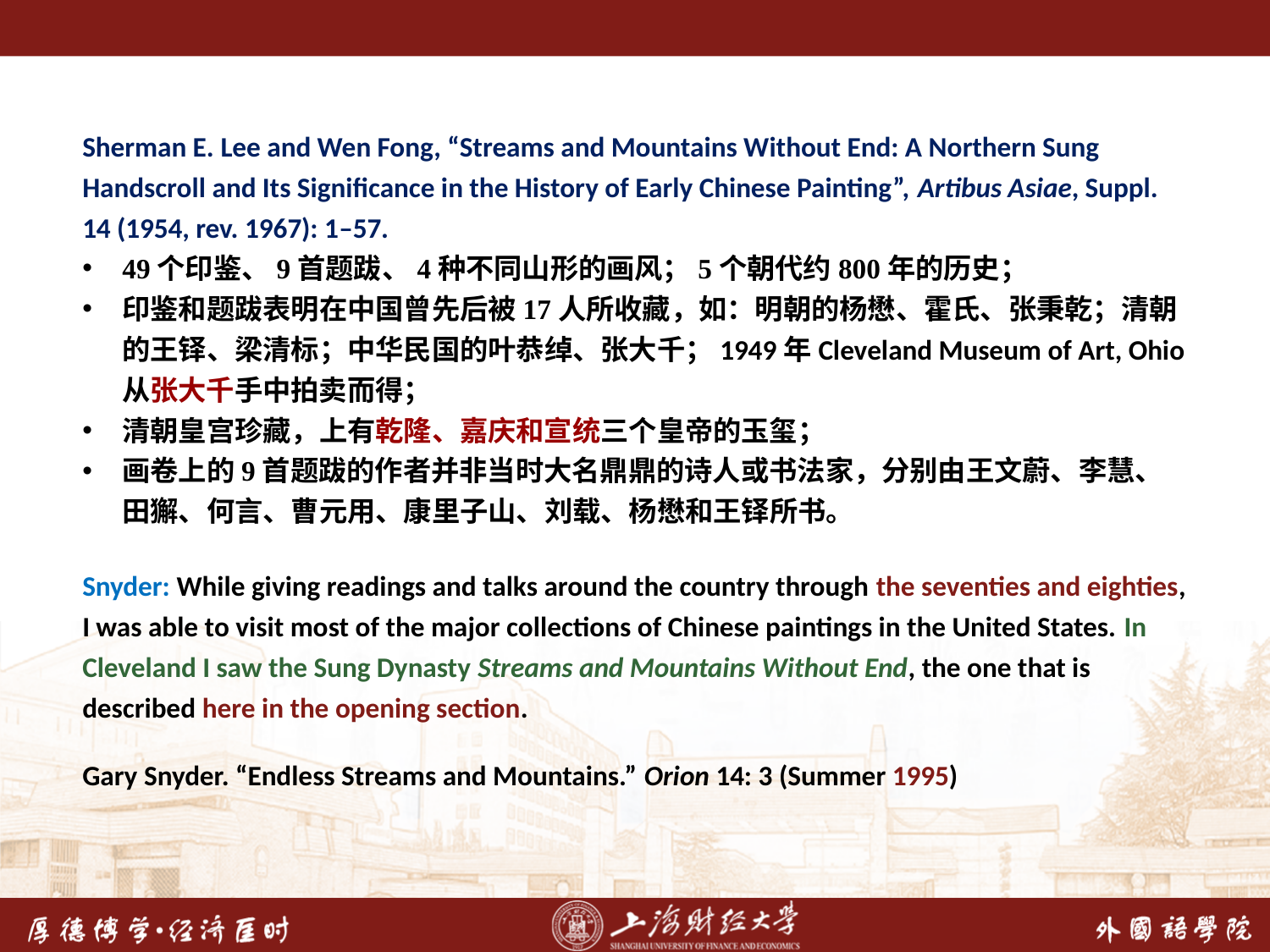

Sherman E. Lee and Wen Fong, “Streams and Mountains Without End: A Northern Sung Handscroll and Its Significance in the History of Early Chinese Painting”, Artibus Asiae, Suppl. 14 (1954, rev. 1967): 1–57.
49个印鉴、9首题跋、4种不同山形的画风；5个朝代约800年的历史；
印鉴和题跋表明在中国曾先后被17人所收藏，如：明朝的杨懋、霍氏、张秉乾；清朝的王铎、梁清标；中华民国的叶恭绰、张大千；1949年Cleveland Museum of Art, Ohio从张大千手中拍卖而得；
清朝皇宫珍藏，上有乾隆、嘉庆和宣统三个皇帝的玉玺；
画卷上的9首题跋的作者并非当时大名鼎鼎的诗人或书法家，分别由王文蔚、李慧、田獬、何言、曹元用、康里子山、刘载、杨懋和王铎所书。

Snyder: While giving readings and talks around the country through the seventies and eighties, I was able to visit most of the major collections of Chinese paintings in the United States. In Cleveland I saw the Sung Dynasty Streams and Mountains Without End, the one that is described here in the opening section.

Gary Snyder. “Endless Streams and Mountains.” Orion 14: 3 (Summer 1995)